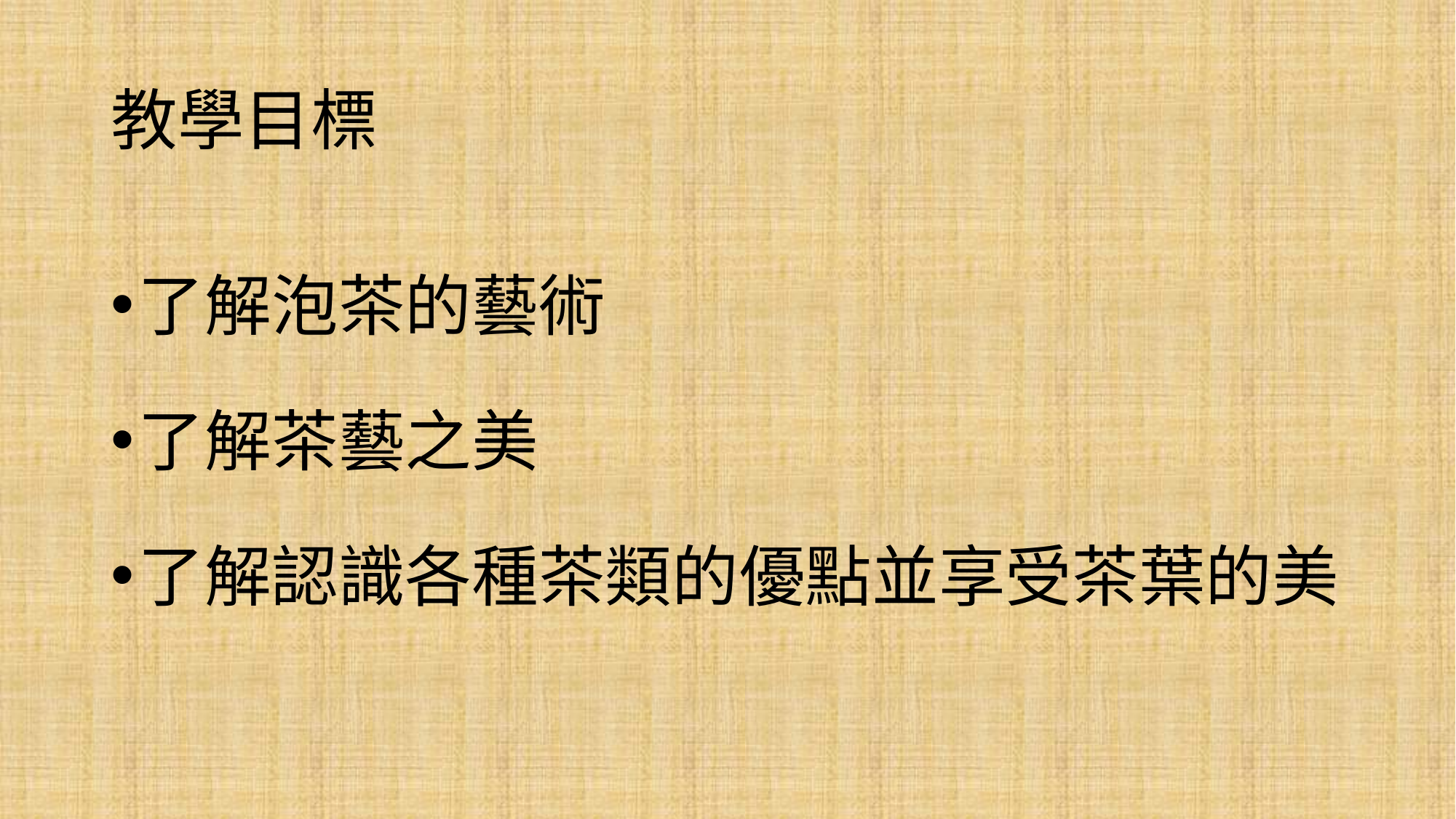

# 教學目標
了解泡茶的藝術
了解茶藝之美
了解認識各種茶類的優點並享受茶葉的美